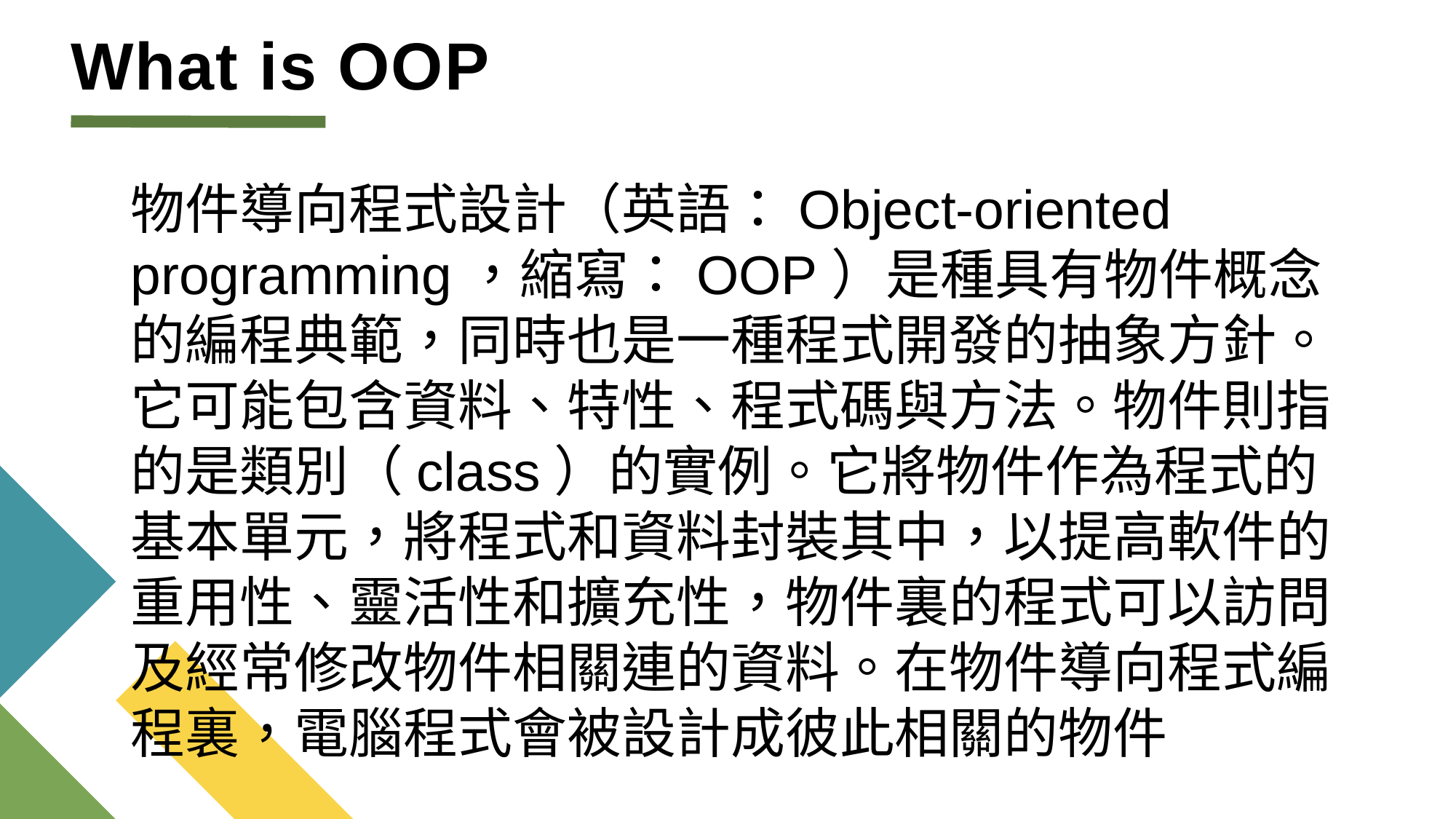

# What is OOP
物件導向程式設計（英語：Object-oriented programming，縮寫：OOP）是種具有物件概念的編程典範，同時也是一種程式開發的抽象方針。它可能包含資料、特性、程式碼與方法。物件則指的是類別（class）的實例。它將物件作為程式的基本單元，將程式和資料封裝其中，以提高軟件的重用性、靈活性和擴充性，物件裏的程式可以訪問及經常修改物件相關連的資料。在物件導向程式編程裏，電腦程式會被設計成彼此相關的物件